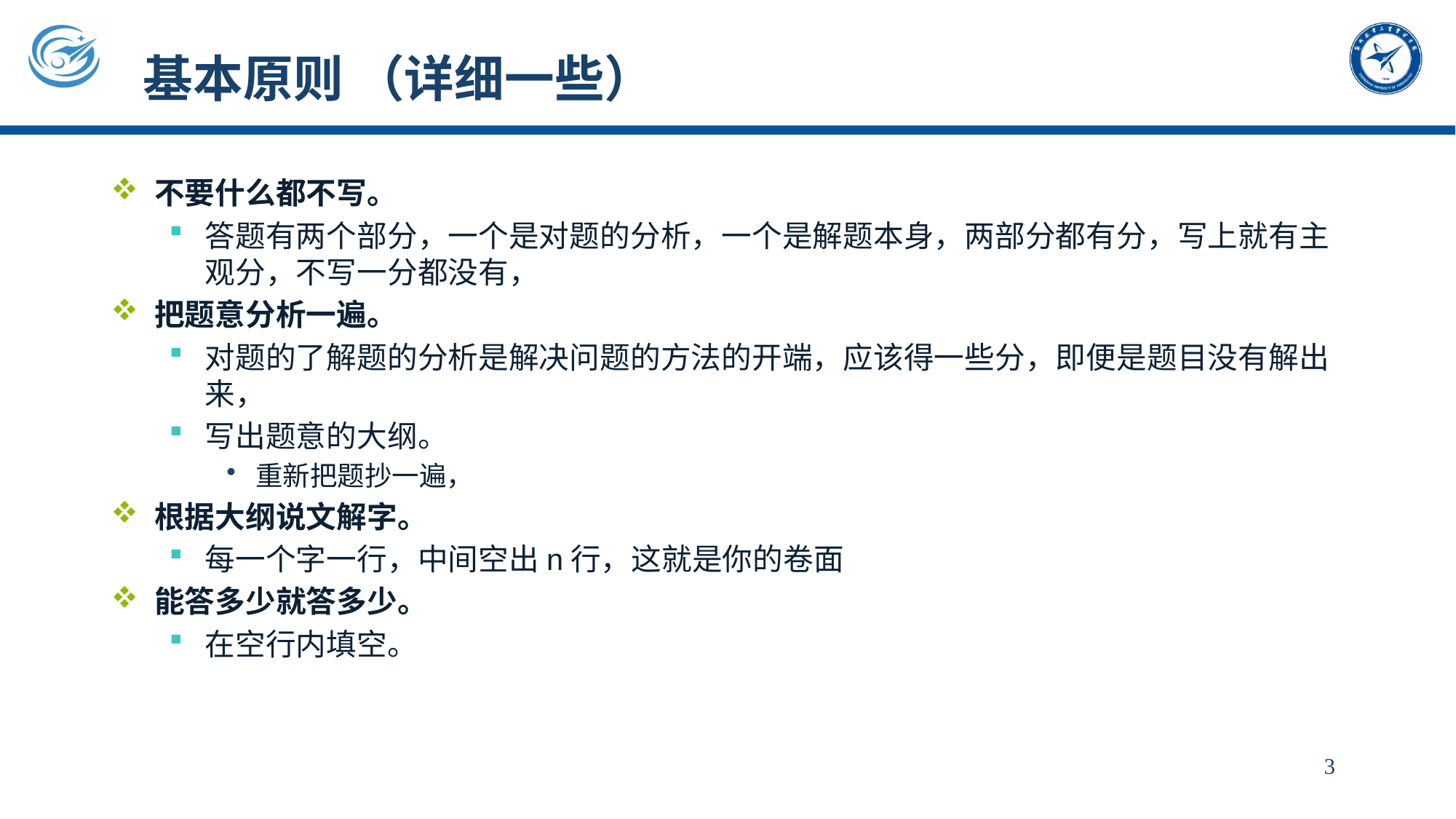

# 基本原则 （详细一些）
不要什么都不写。
答题有两个部分，一个是对题的分析，一个是解题本身，两部分都有分，写上就有主观分，不写一分都没有，
把题意分析一遍。
对题的了解题的分析是解决问题的方法的开端，应该得一些分，即便是题目没有解出来，
写出题意的大纲。
重新把题抄一遍，
根据大纲说文解字。
每一个字一行，中间空出n行，这就是你的卷面
能答多少就答多少。
在空行内填空。
3